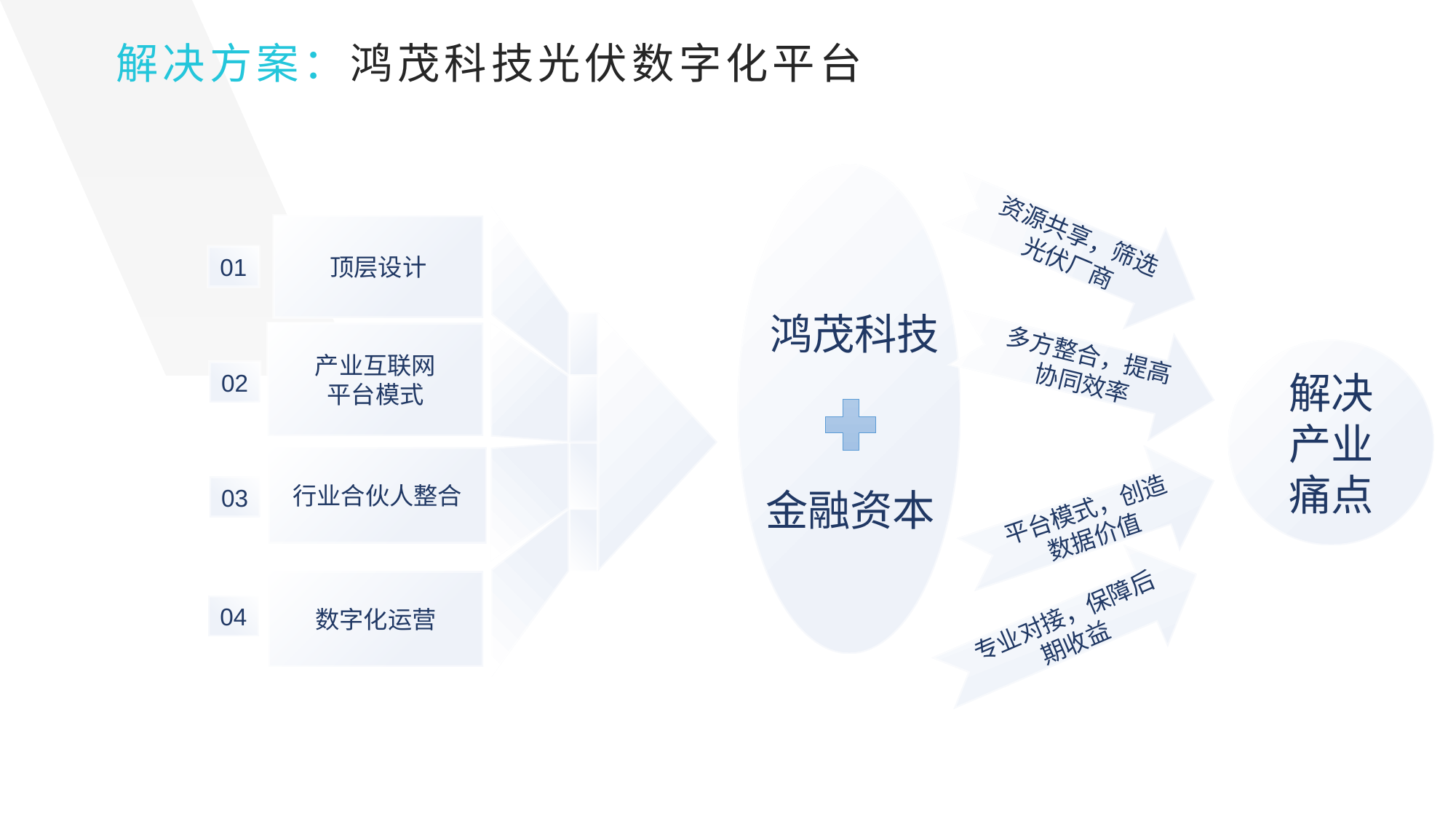

解决方案：鸿茂科技光伏数字化平台

资源共享，筛选光伏厂商

顶层设计
01
鸿茂科技

多方整合，提高协同效率
产业互联网
平台模式
解决产业
痛点
02

行业合伙人整合
平台模式，创造数据价值
03
金融资本

数字化运营
专业对接，保障后期收益
04